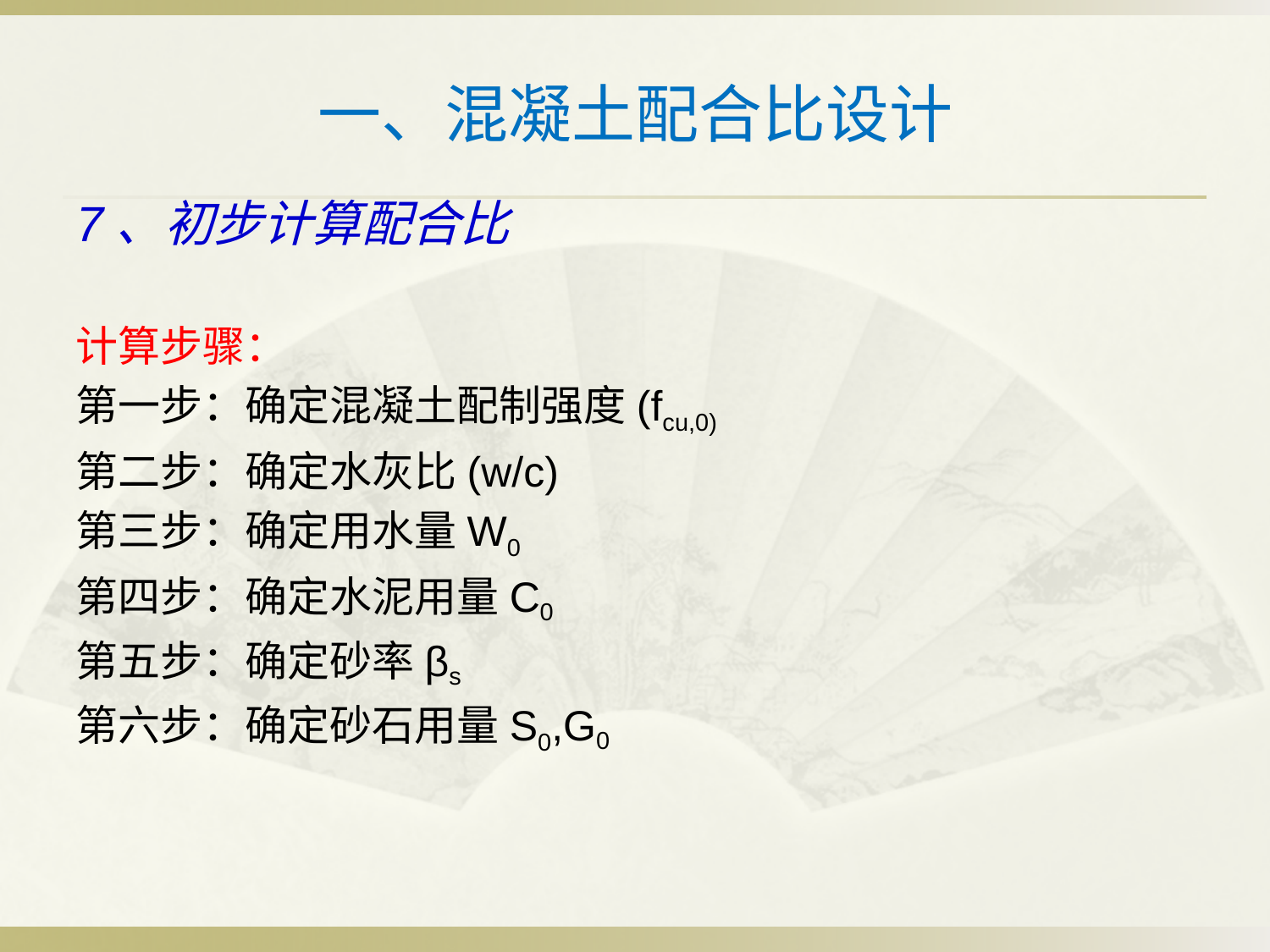

# 一、混凝土配合比设计
7、初步计算配合比

计算步骤：
第一步：确定混凝土配制强度(fcu,0)
第二步：确定水灰比(w/c)
第三步：确定用水量W0
第四步：确定水泥用量C0
第五步：确定砂率βs
第六步：确定砂石用量S0,G0